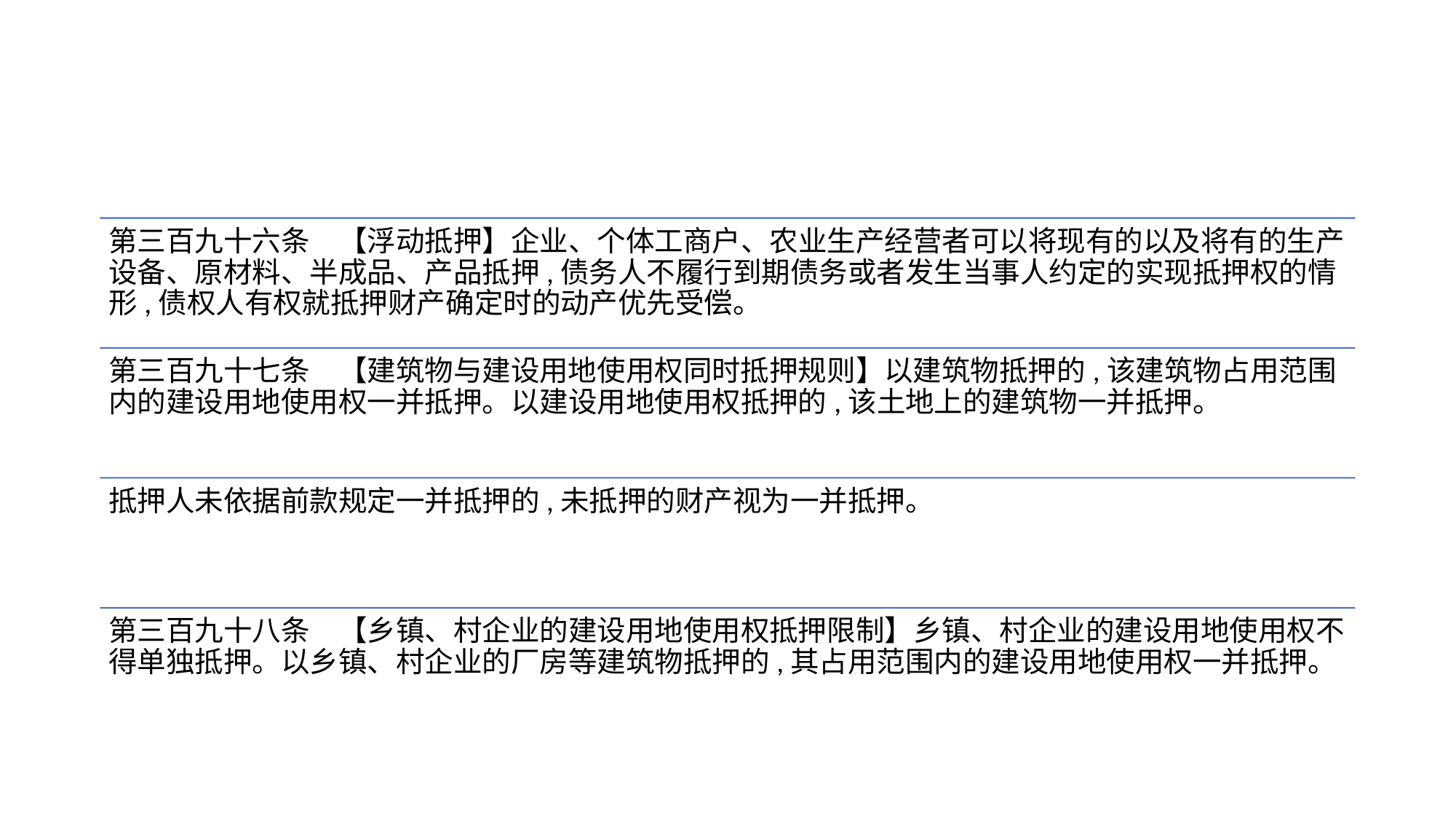

第三百九十六条　【浮动抵押】企业、个体工商户、农业生产经营者可以将现有的以及将有的生产设备、原材料、半成品、产品抵押,债务人不履行到期债务或者发生当事人约定的实现抵押权的情形,债权人有权就抵押财产确定时的动产优先受偿。
第三百九十七条　【建筑物与建设用地使用权同时抵押规则】以建筑物抵押的,该建筑物占用范围内的建设用地使用权一并抵押。以建设用地使用权抵押的,该土地上的建筑物一并抵押。
抵押人未依据前款规定一并抵押的,未抵押的财产视为一并抵押。
第三百九十八条　【乡镇、村企业的建设用地使用权抵押限制】乡镇、村企业的建设用地使用权不得单独抵押。以乡镇、村企业的厂房等建筑物抵押的,其占用范围内的建设用地使用权一并抵押。